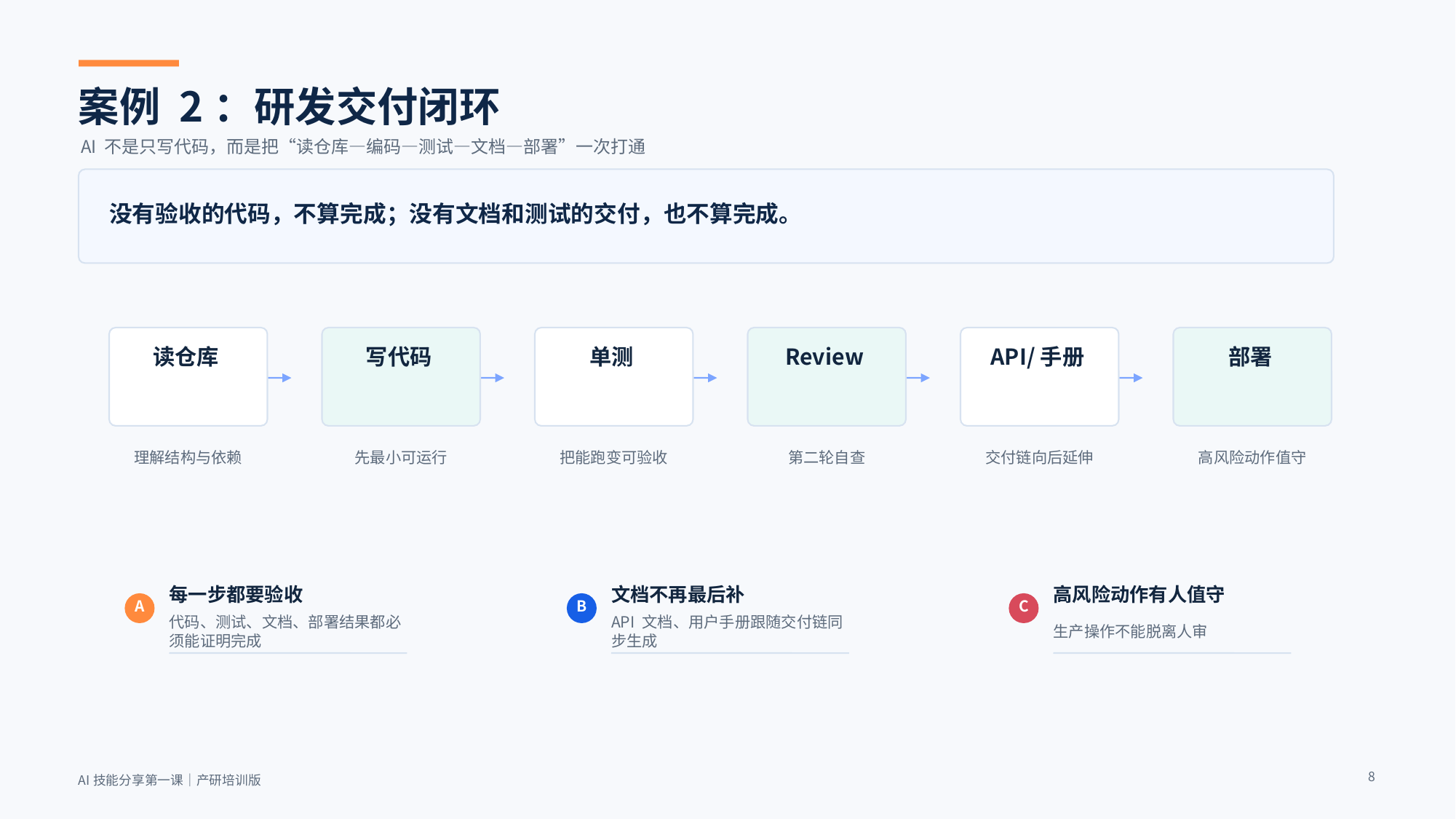

案例 2：研发交付闭环
AI 不是只写代码，而是把“读仓库—编码—测试—文档—部署”一次打通

没有验收的代码，不算完成；没有文档和测试的交付，也不算完成。

读仓库
写代码
单测
Review
API/手册
部署

理解结构与依赖
先最小可运行
把能跑变可验收
第二轮自查
交付链向后延伸
高风险动作值守
每一步都要验收
文档不再最后补
高风险动作有人值守

A
B
C
代码、测试、文档、部署结果都必须能证明完成
API 文档、用户手册跟随交付链同步生成
生产操作不能脱离人审

8
AI技能分享第一课｜产研培训版